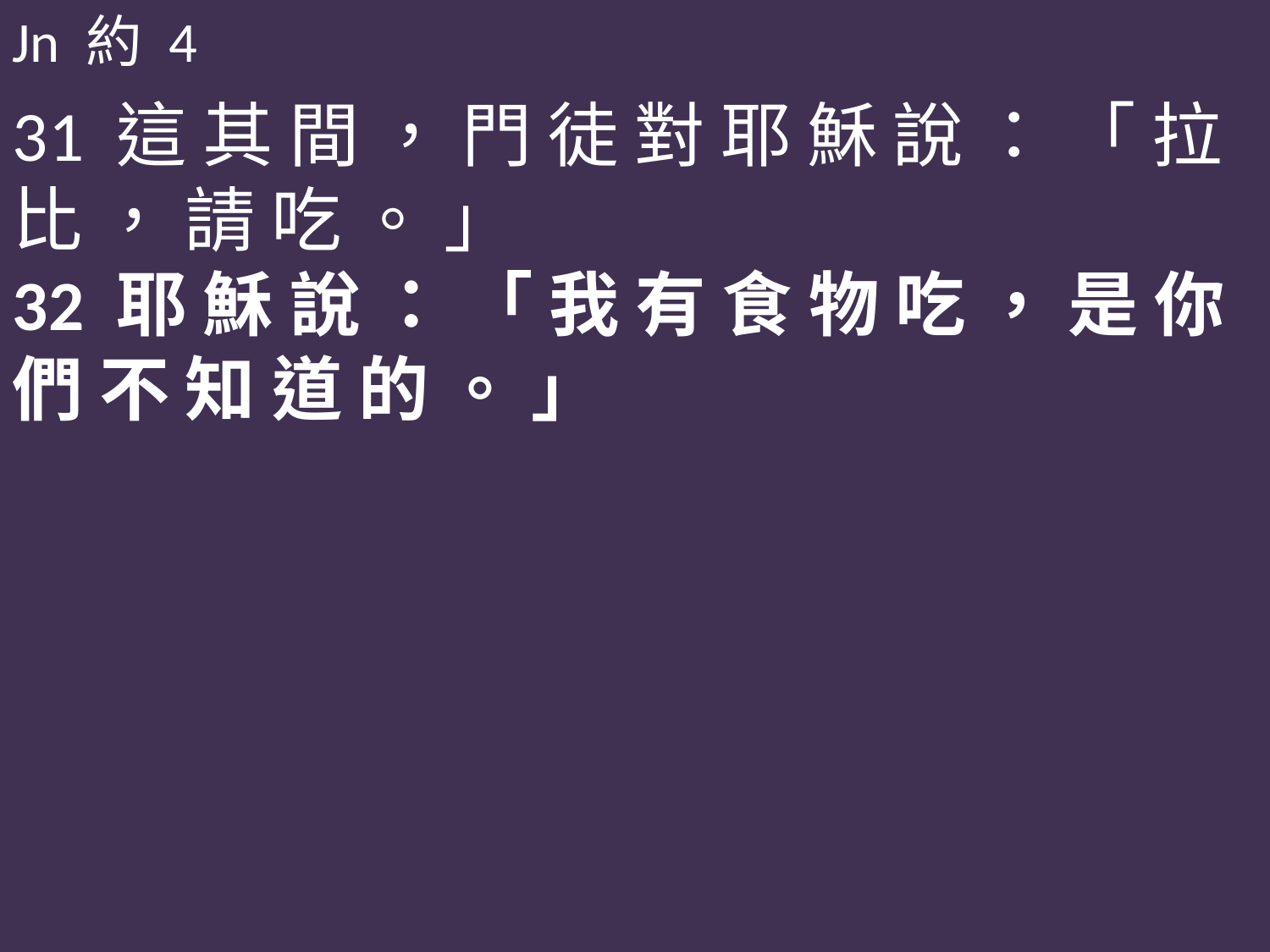

Jn 約 4
31 這 其 間 ， 門 徒 對 耶 穌 說 ： 「 拉 比 ， 請 吃 。 」
32 耶 穌 說 ： 「 我 有 食 物 吃 ， 是 你 們 不 知 道 的 。 」